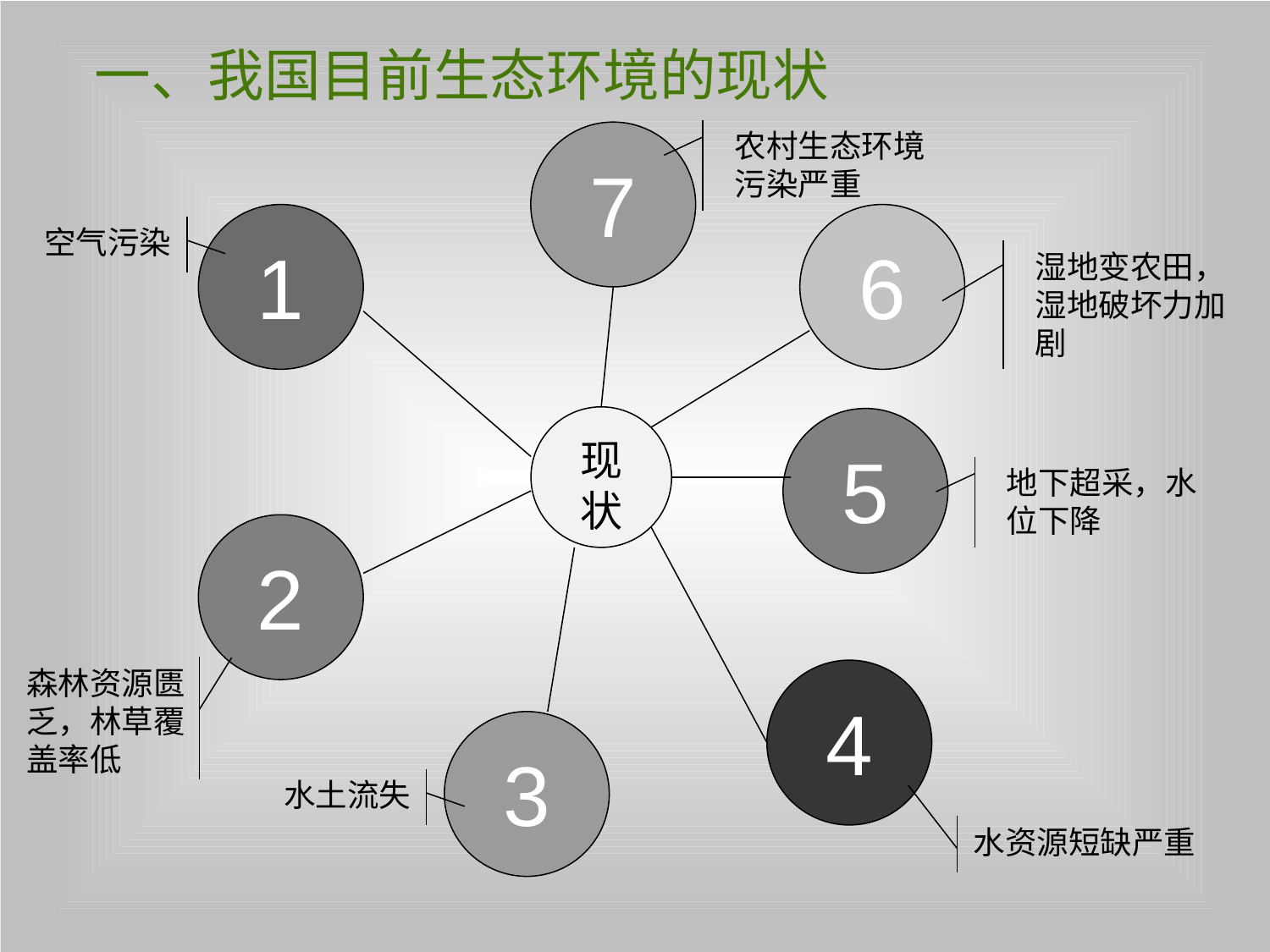

11.4
0
11.4

一、我国目前生态环境的现状
农村生态环境污染严重
7
1
6
空气污染
湿地变农田，湿地破坏力加剧
现状
5
地下超采，水位下降
2

森林资源匮乏，林草覆盖率低
4
3
水土流失
 水资源短缺严重